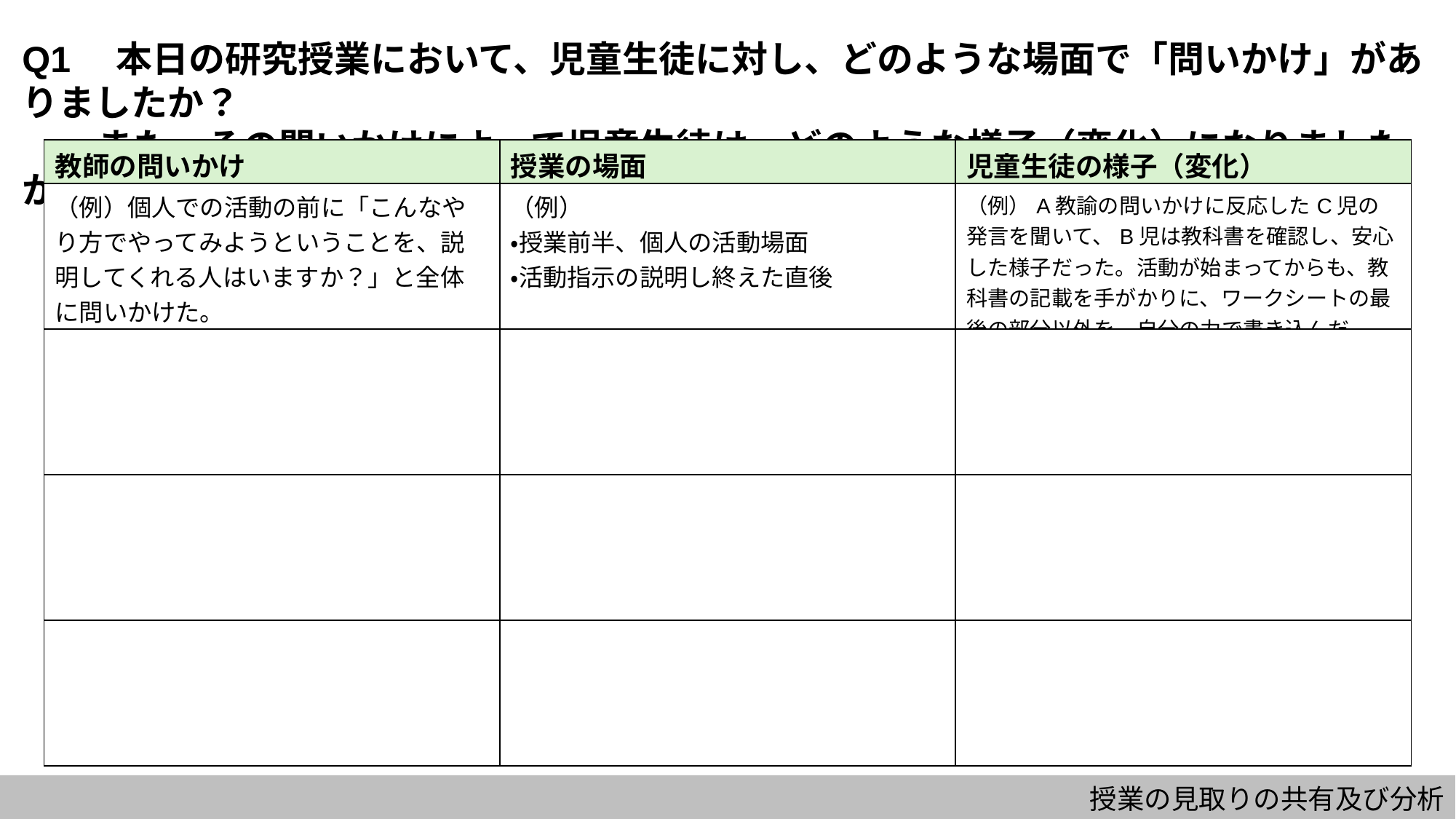

Q1　本日の研究授業において、児童生徒に対し、どのような場面で「問いかけ」がありましたか？
また、その問いかけによって児童生徒は、どのような様子（変化）になりましたか？
| 教師の問いかけ | 授業の場面 | 児童生徒の様子（変化） |
| --- | --- | --- |
| （例）個人での活動の前に「こんなやり方でやってみようということを、説明してくれる人はいますか？」と全体に問いかけた。 | （例） ・授業前半、個人の活動場面 ・活動指示の説明し終えた直後 | （例）A教諭の問いかけに反応したC児の発言を聞いて、B児は教科書を確認し、安心した様子だった。活動が始まってからも、教科書の記載を手がかりに、ワークシートの最後の部分以外を、自分の力で書き込んだ。 |
|  |  |  |
|  |  |  |
|  |  |  |
授業の見取りの共有及び分析